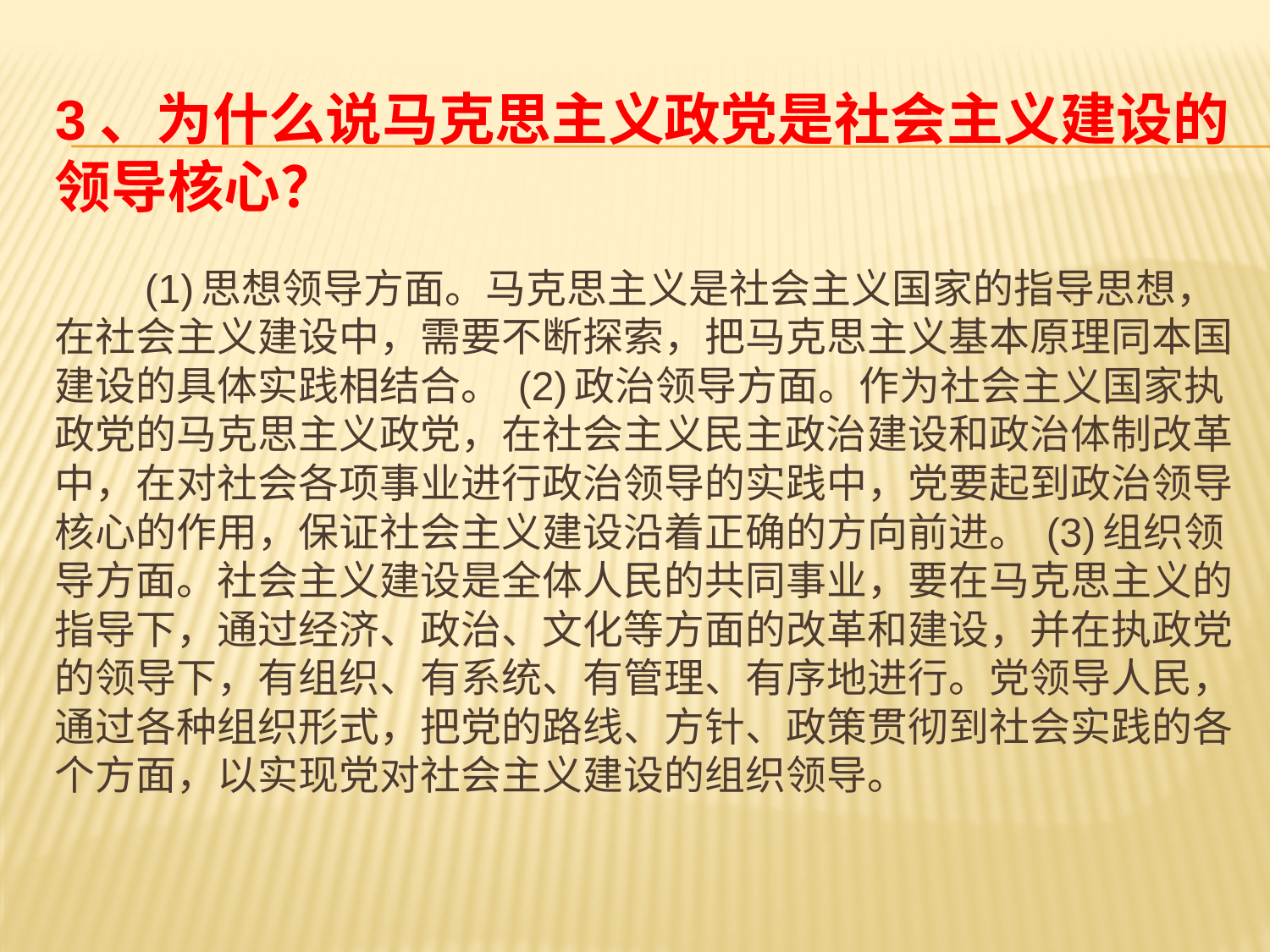

# 3、为什么说马克思主义政党是社会主义建设的领导核心？
        (1)思想领导方面。马克思主义是社会主义国家的指导思想，在社会主义建设中，需要不断探索，把马克思主义基本原理同本国建设的具体实践相结合。 (2)政治领导方面。作为社会主义国家执政党的马克思主义政党，在社会主义民主政治建设和政治体制改革中，在对社会各项事业进行政治领导的实践中，党要起到政治领导核心的作用，保证社会主义建设沿着正确的方向前进。 (3)组织领导方面。社会主义建设是全体人民的共同事业，要在马克思主义的指导下，通过经济、政治、文化等方面的改革和建设，并在执政党的领导下，有组织、有系统、有管理、有序地进行。党领导人民，通过各种组织形式，把党的路线、方针、政策贯彻到社会实践的各个方面，以实现党对社会主义建设的组织领导。